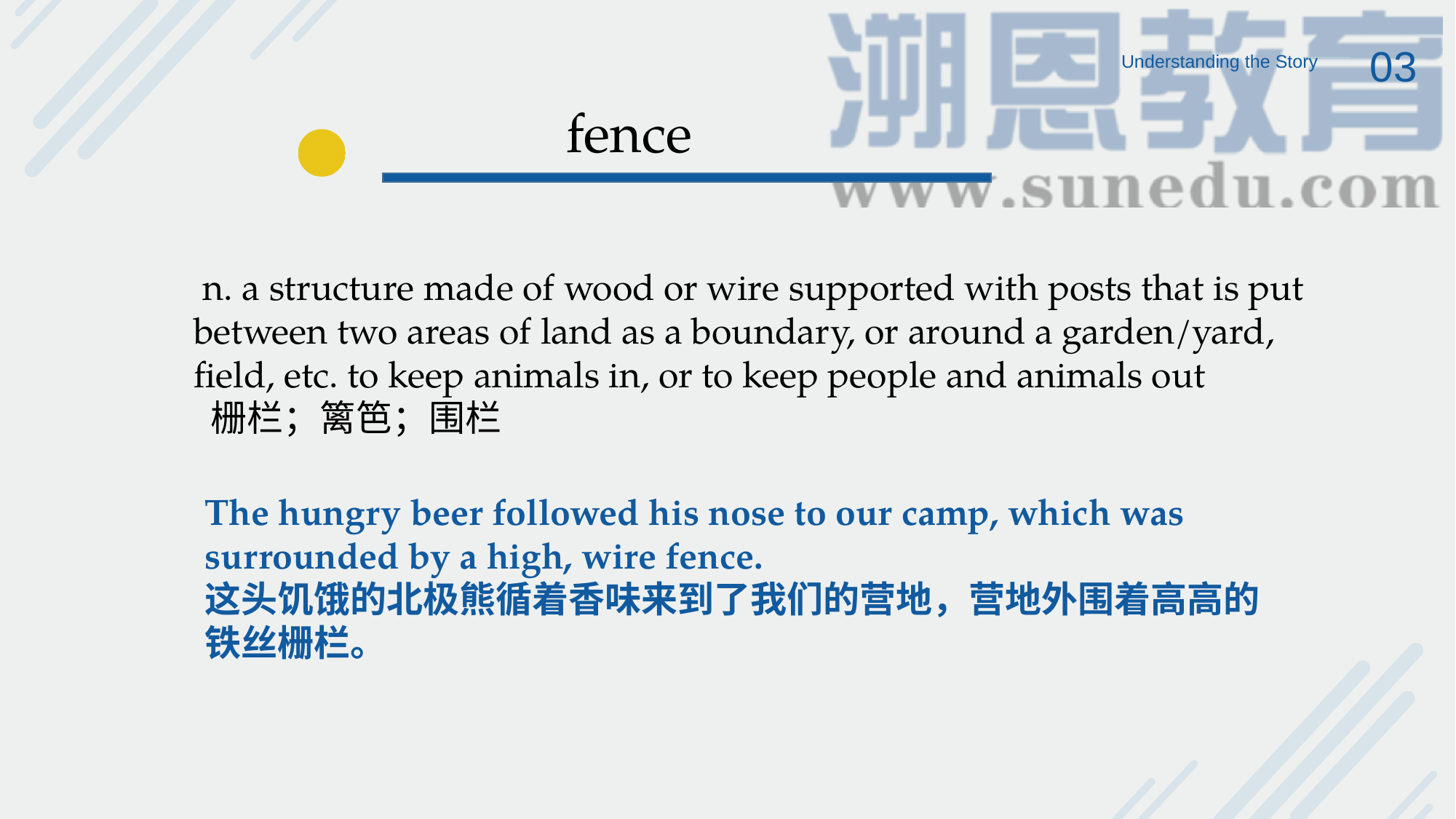

03
Understanding the Story
fence

 n. a structure made of wood or wire supported with posts that is put between two areas of land as a boundary, or around a garden/yard, field, etc. to keep animals in, or to keep people and animals out
 栅栏；篱笆；围栏
The hungry beer followed his nose to our camp, which was surrounded by a high, wire fence.
这头饥饿的北极熊循着香味来到了我们的营地，营地外围着高高的铁丝栅栏。